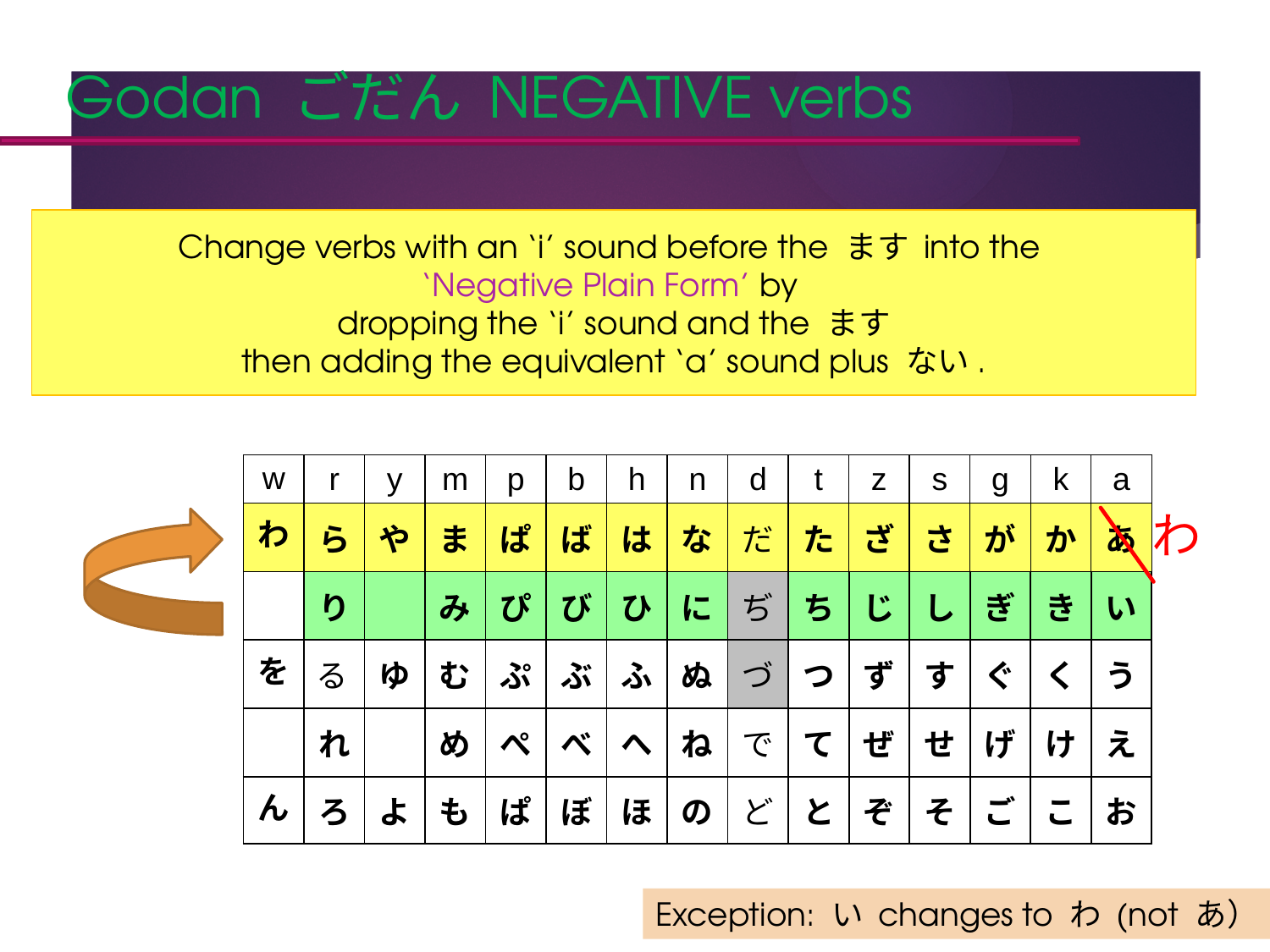

# Godan ごだん NEGATIVE verbs

Change verbs with an ‘i’ sound before the ます into the
‘Negative Plain Form’ by
dropping the ‘i’ sound and the ます
then adding the equivalent ‘a’ sound plus ない.
| w | r | y | m | p | b | h | n | d | t | z | s | g | k | a |
| --- | --- | --- | --- | --- | --- | --- | --- | --- | --- | --- | --- | --- | --- | --- |
| わ | ら | や | ま | ぱ | ば | は | な | だ | た | ざ | さ | が | か | あ |
|  | り |  | み | ぴ | び | ひ | に | ぢ | ち | じ | し | ぎ | き | い |
| を | る | ゆ | む | ぷ | ぶ | ふ | ぬ | づ | つ | ず | す | ぐ | く | う |
|  | れ |  | め | ぺ | べ | へ | ね | で | て | ぜ | せ | げ | け | え |
| ん | ろ | よ | も | ぱ | ぼ | ほ | の | ど | と | ぞ | そ | ご | こ | お |
わ

Exception: い changes to わ (not あ）